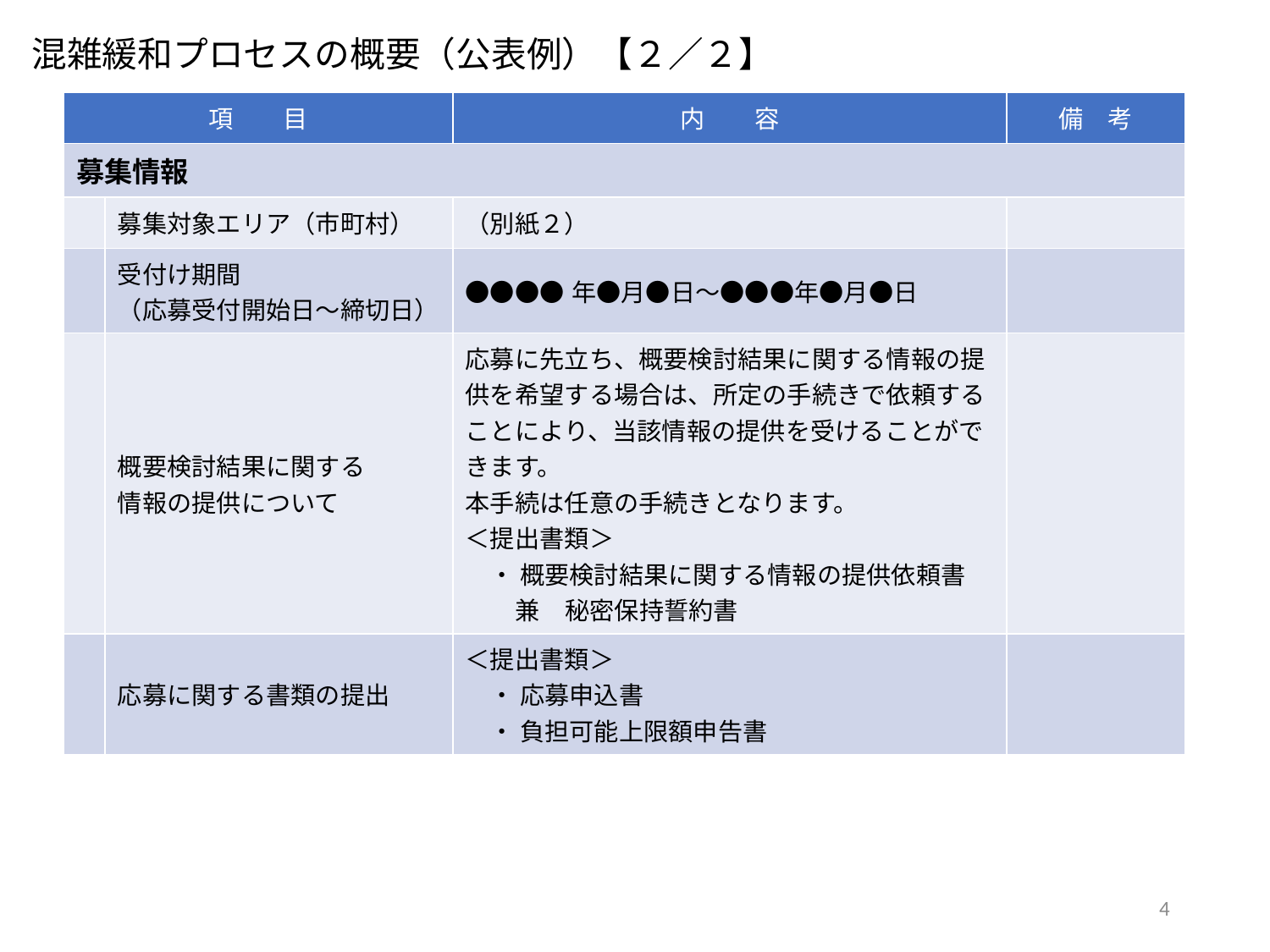

混雑緩和プロセスの概要（公表例）【２／２】
| 項　　目 |  | 内　　容 | 備　考 |
| --- | --- | --- | --- |
| 募集情報 |  |  |  |
|  | 募集対象エリア（市町村） | （別紙２） |  |
|  | 受付け期間 （応募受付開始日～締切日） | ●●●●年●月●日～●●●年●月●日 |  |
|  | 概要検討結果に関する 情報の提供について | 応募に先立ち、概要検討結果に関する情報の提供を希望する場合は、所定の手続きで依頼することにより、当該情報の提供を受けることができます。 本手続は任意の手続きとなります。 ＜提出書類＞ ・ 概要検討結果に関する情報の提供依頼書　兼　秘密保持誓約書 |  |
|  | 応募に関する書類の提出 | ＜提出書類＞ ・ 応募申込書 ・ 負担可能上限額申告書 |  |
4